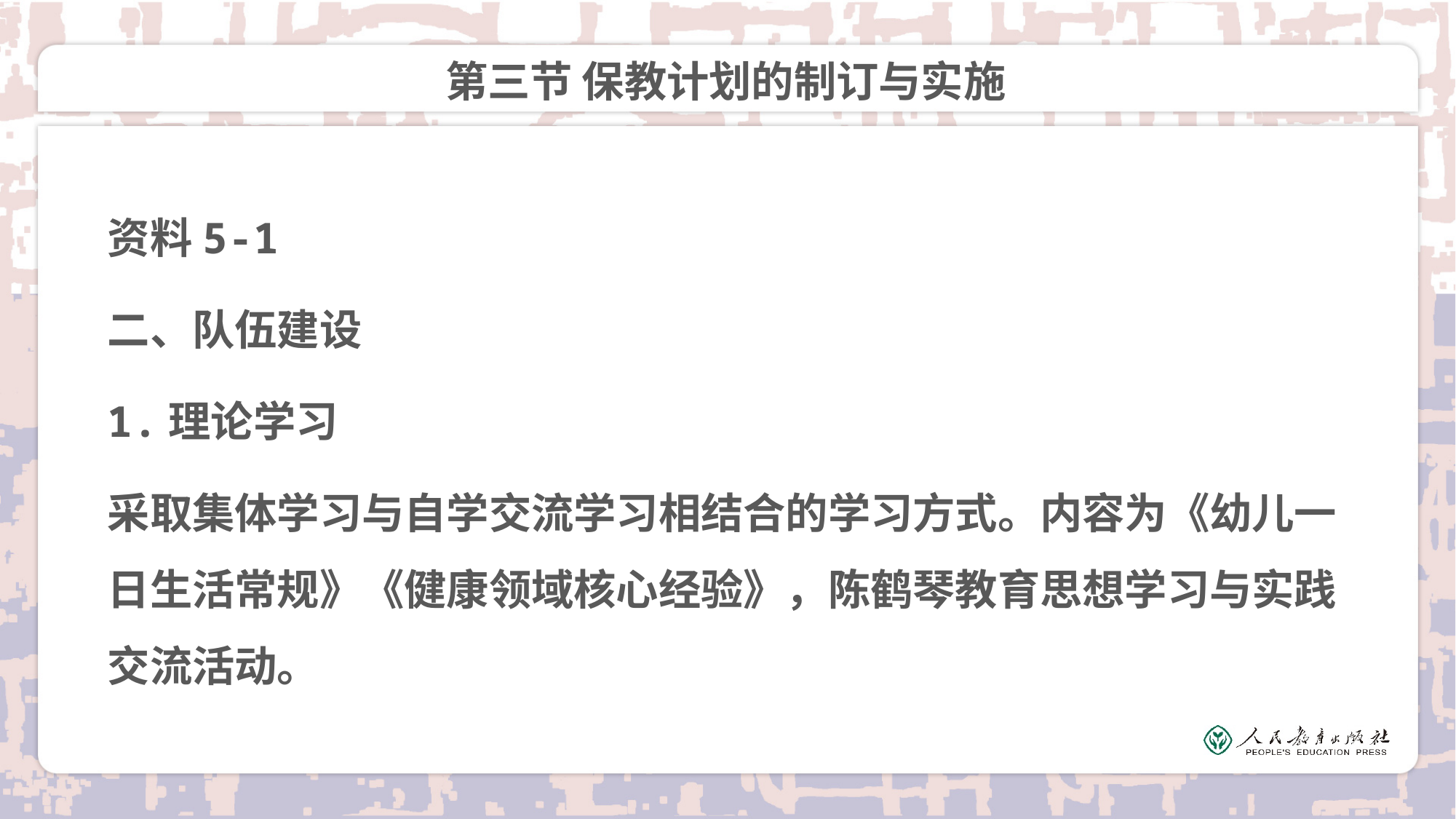

# 第三节 保教计划的制订与实施
资料5-1
二、队伍建设
1.理论学习
采取集体学习与自学交流学习相结合的学习方式。内容为《幼儿一日生活常规》《健康领域核心经验》，陈鹤琴教育思想学习与实践交流活动。